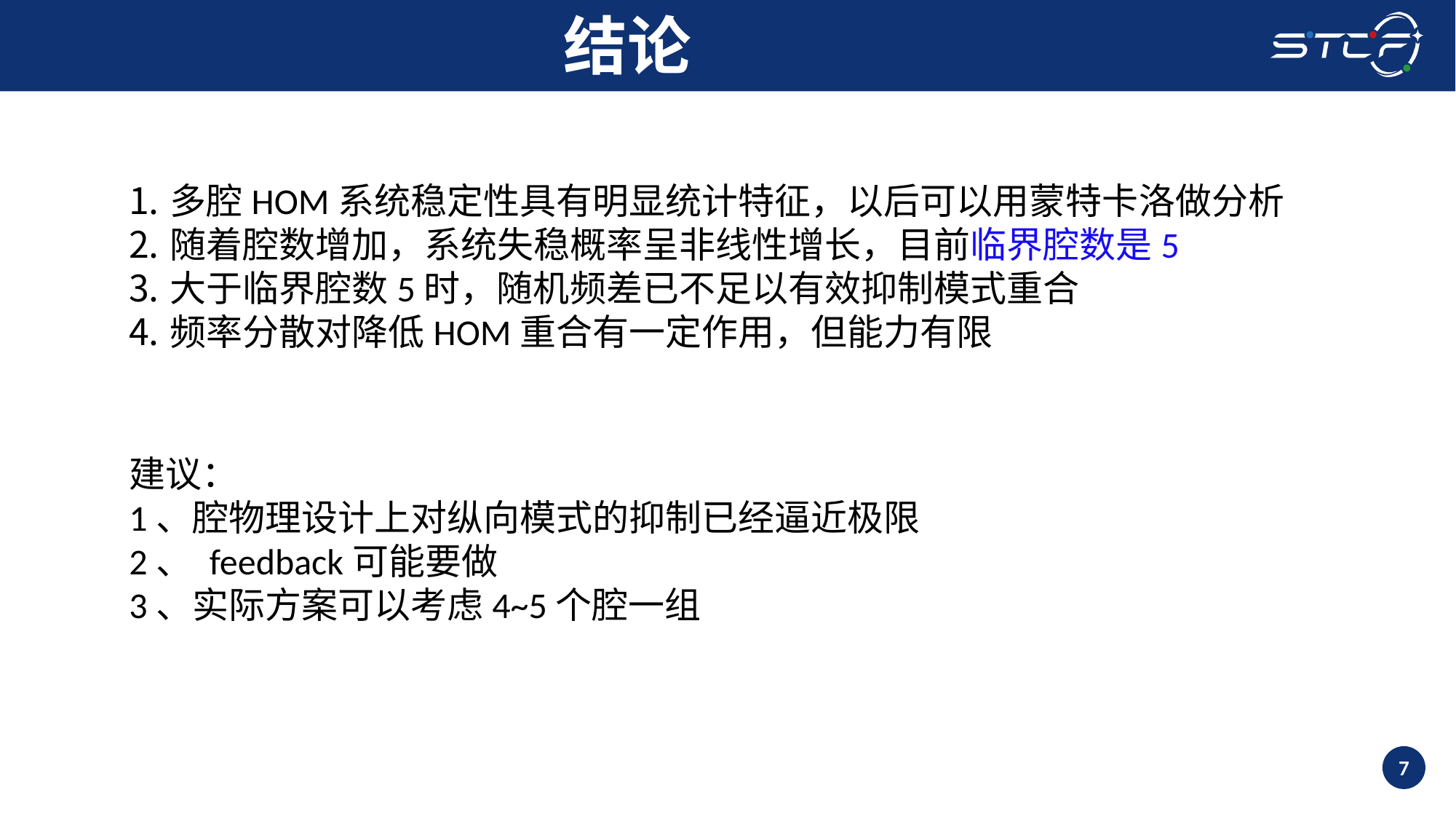

# 结论
多腔HOM系统稳定性具有明显统计特征，以后可以用蒙特卡洛做分析
随着腔数增加，系统失稳概率呈非线性增长，目前临界腔数是5
大于临界腔数5时，随机频差已不足以有效抑制模式重合
频率分散对降低HOM重合有一定作用，但能力有限
建议：
1、腔物理设计上对纵向模式的抑制已经逼近极限
2、 feedback可能要做
3、实际方案可以考虑4~5个腔一组